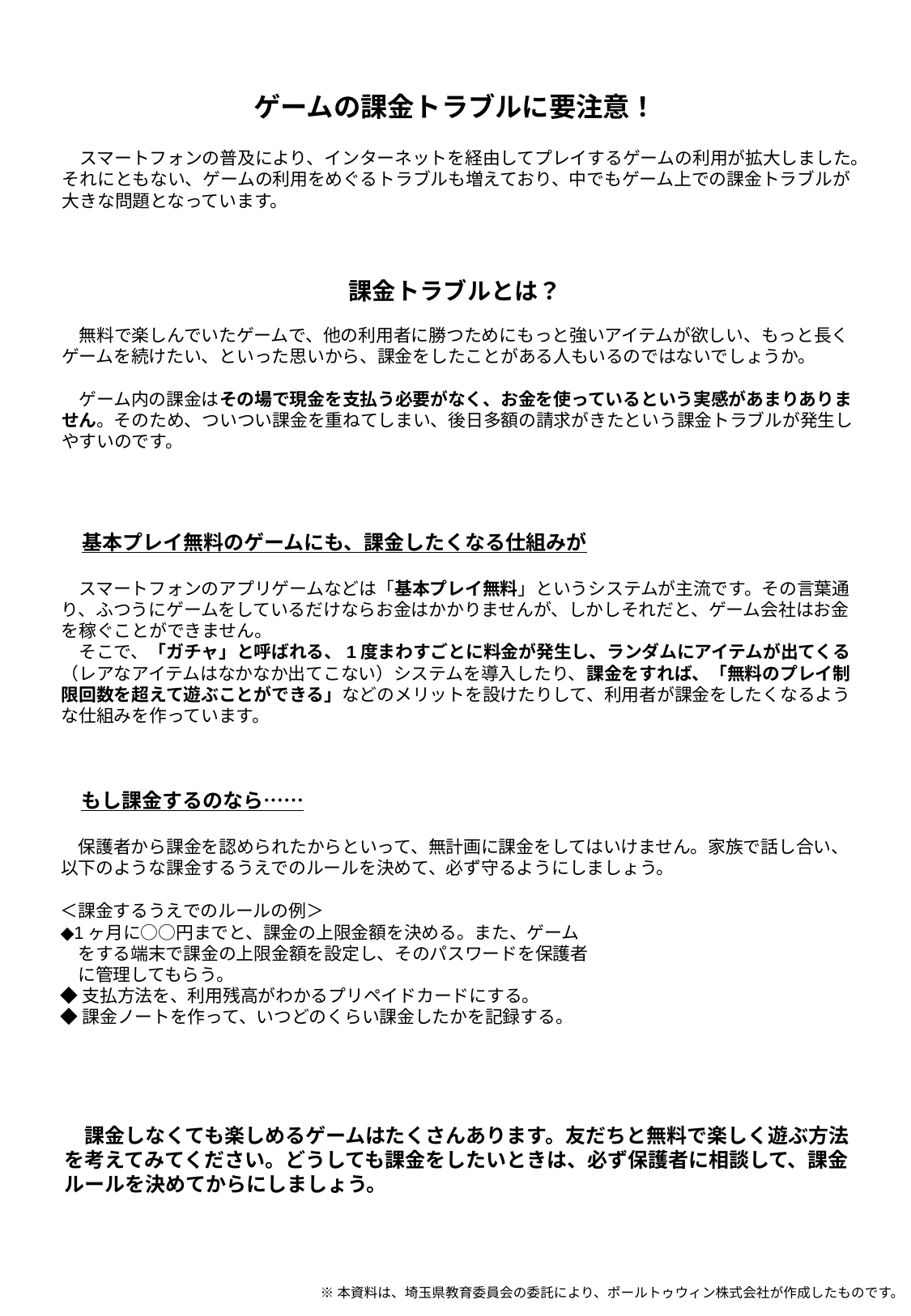

ゲームの課金トラブルに要注意！
　スマートフォンの普及により、インターネットを経由してプレイするゲームの利用が拡大しました。それにともない、ゲームの利用をめぐるトラブルも増えており、中でもゲーム上での課金トラブルが大きな問題となっています。
課金トラブルとは？
　無料で楽しんでいたゲームで、他の利用者に勝つためにもっと強いアイテムが欲しい、もっと長くゲームを続けたい、といった思いから、課金をしたことがある人もいるのではないでしょうか。

　ゲーム内の課金はその場で現金を支払う必要がなく、お金を使っているという実感があまりありません。そのため、ついつい課金を重ねてしまい、後日多額の請求がきたという課金トラブルが発生しやすいのです。
　基本プレイ無料のゲームにも、課金したくなる仕組みが
　スマートフォンのアプリゲームなどは「基本プレイ無料」というシステムが主流です。その言葉通り、ふつうにゲームをしているだけならお金はかかりませんが、しかしそれだと、ゲーム会社はお金を稼ぐことができません。
　そこで、「ガチャ」と呼ばれる、1度まわすごとに料金が発生し、ランダムにアイテムが出てくる（レアなアイテムはなかなか出てこない）システムを導入したり、課金をすれば、「無料のプレイ制限回数を超えて遊ぶことができる」などのメリットを設けたりして、利用者が課金をしたくなるような仕組みを作っています。
　もし課金するのなら……
　保護者から課金を認められたからといって、無計画に課金をしてはいけません。家族で話し合い、以下のような課金するうえでのルールを決めて、必ず守るようにしましょう。
＜課金するうえでのルールの例＞
◆1ヶ月に○○円までと、課金の上限金額を決める。また、ゲーム
　をする端末で課金の上限金額を設定し、そのパスワードを保護者
　に管理してもらう。
◆支払方法を、利用残高がわかるプリペイドカードにする。
◆課金ノートを作って、いつどのくらい課金したかを記録する。
　課金しなくても楽しめるゲームはたくさんあります。友だちと無料で楽しく遊ぶ方法を考えてみてください。どうしても課金をしたいときは、必ず保護者に相談して、課金ルールを決めてからにしましょう。
※本資料は、埼玉県教育委員会の委託により、ポールトゥウィン株式会社が作成したものです。